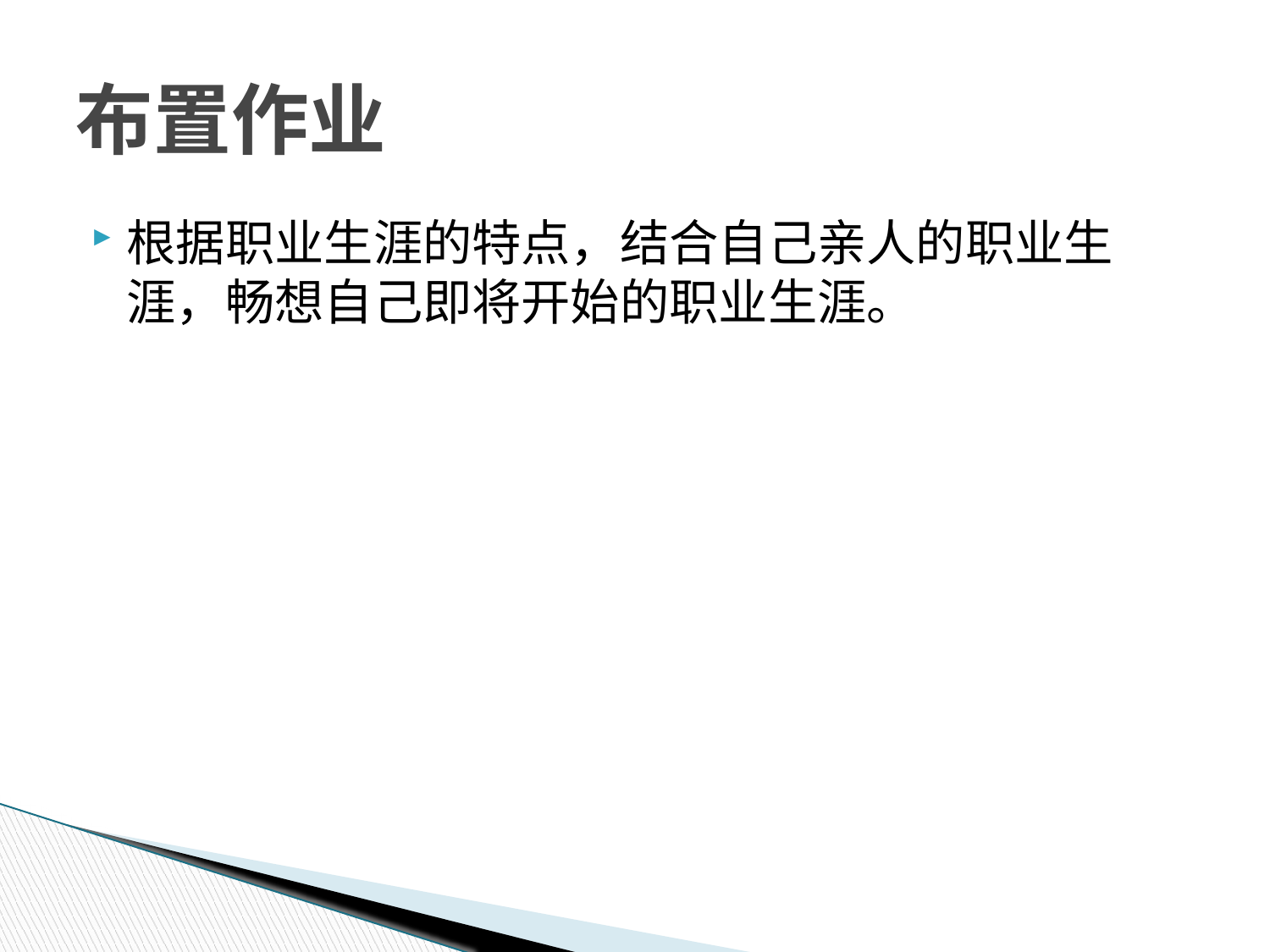

# 布置作业
根据职业生涯的特点，结合自己亲人的职业生涯，畅想自己即将开始的职业生涯。